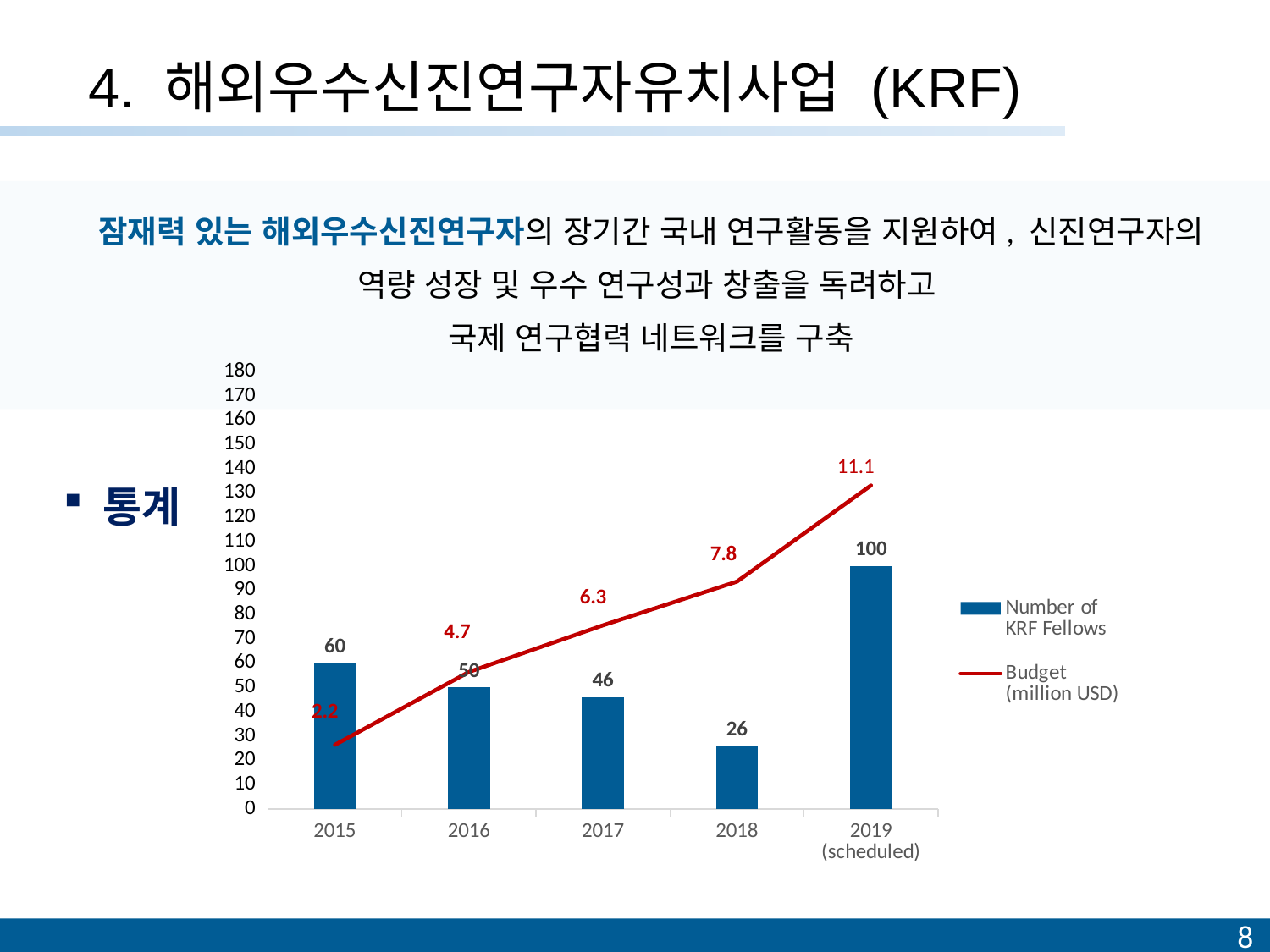

# 4. 해외우수신진연구자유치사업 (KRF)

잠재력 있는 해외우수신진연구자의 장기간 국내 연구활동을 지원하여, 신진연구자의 역량 성장 및 우수 연구성과 창출을 독려하고
국제 연구협력 네트워크를 구축

### Chart

| Category | Number of KRF Fellows | Budget
(million USD) |
|---|---|---|
| 2015 | 60.0 | 2.2 |
| 2016 | 50.0 | 4.7 |
| 2017 | 46.0 | 6.3 |
| 2018 | 26.0 | 7.8 |
| 2019
(scheduled) | 100.0 | 11.1 |
통계
8